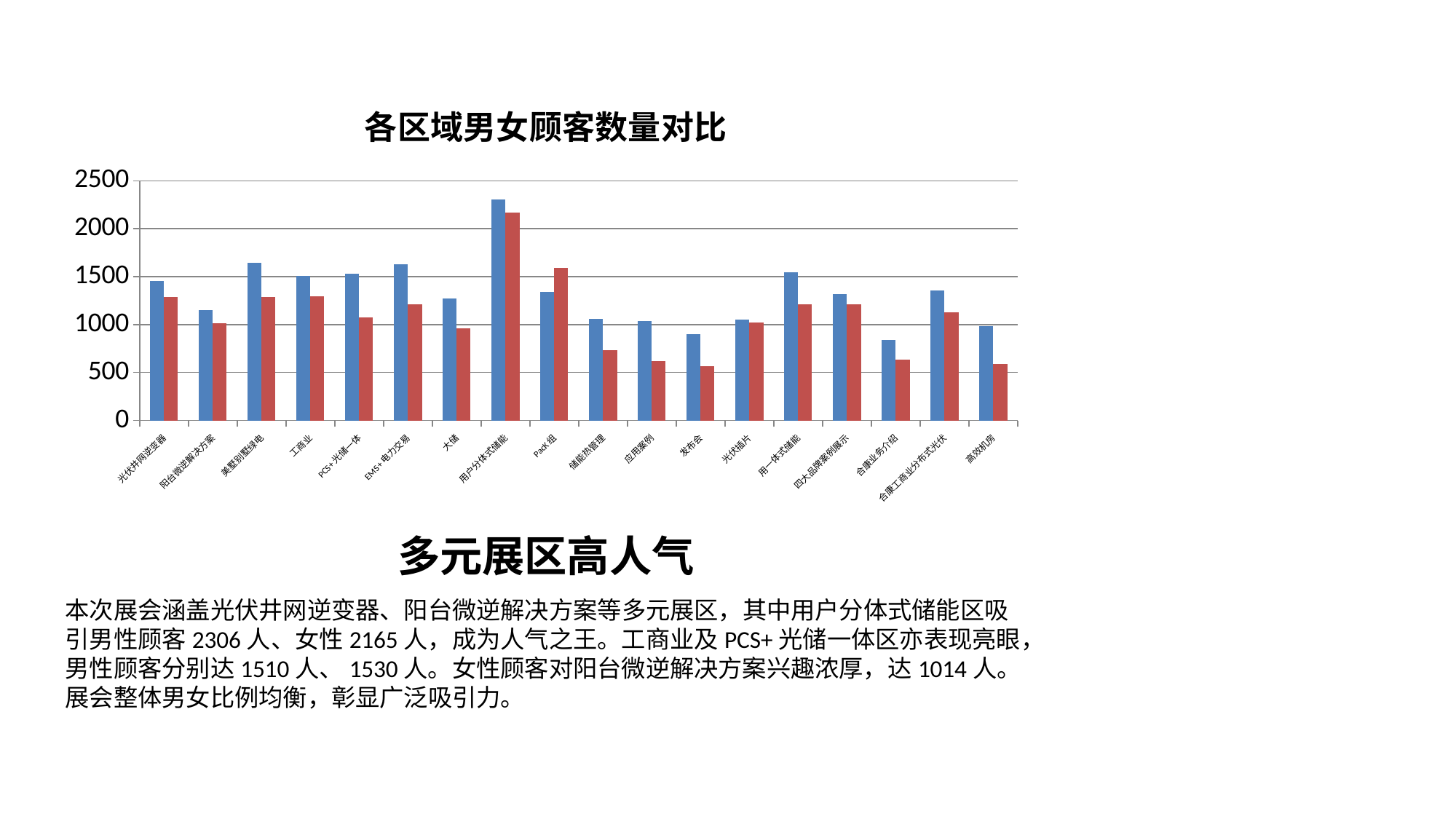

### Chart: 各区域男女顾客数量对比

| Category | 男性顾客 | 女性顾客 |
|---|---|---|
| 光伏井网逆变器 | 1453.0 | 1287.0 |
| 阳台微逆解决方案 | 1147.0 | 1014.0 |
| 美墅别墅绿电 | 1648.0 | 1284.0 |
| 工商业 | 1510.0 | 1295.0 |
| PCS+光储一体 | 1530.0 | 1075.0 |
| EMS+电力交易 | 1626.0 | 1211.0 |
| 大储 | 1275.0 | 960.0 |
| 用户分体式储能 | 2306.0 | 2165.0 |
| PacK组 | 1342.0 | 1592.0 |
| 储能热管理 | 1061.0 | 734.0 |
| 应用案例 | 1035.0 | 620.0 |
| 发布会 | 901.0 | 569.0 |
| 光伏插片 | 1055.0 | 1025.0 |
| 用一体式储能 | 1543.0 | 1214.0 |
| 四大品牌案例展示 | 1316.0 | 1209.0 |
| 合康业务介绍 | 839.0 | 637.0 |
| 合康工商业分布式光伏 | 1353.0 | 1125.0 |
| 高效机房 | 984.0 | 592.0 |
多元展区高人气
本次展会涵盖光伏井网逆变器、阳台微逆解决方案等多元展区，其中用户分体式储能区吸引男性顾客2306人、女性2165人，成为人气之王。工商业及PCS+光储一体区亦表现亮眼，男性顾客分别达1510人、1530人。女性顾客对阳台微逆解决方案兴趣浓厚，达1014人。展会整体男女比例均衡，彰显广泛吸引力。